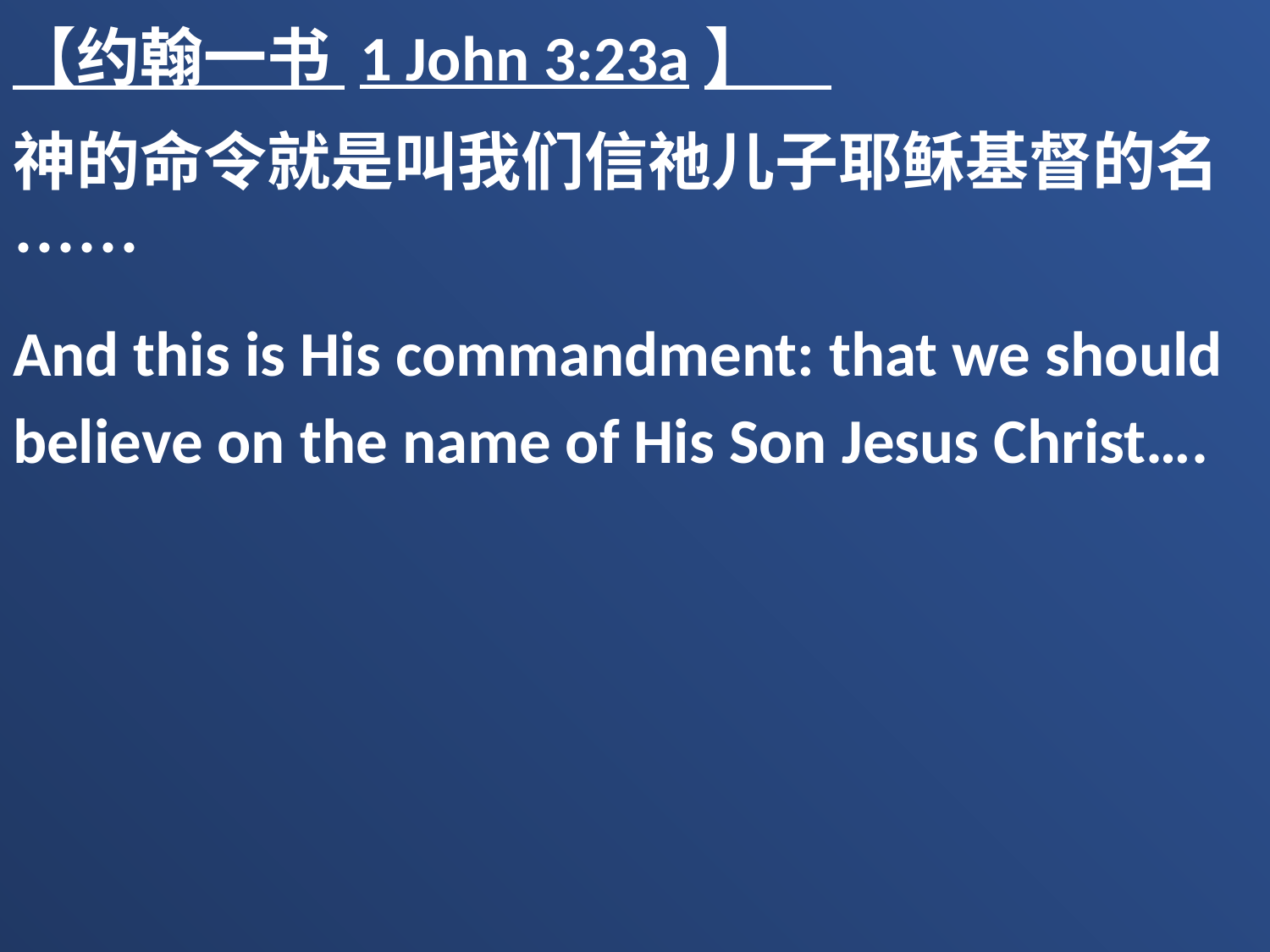

【约翰一书 1 John 3:23a】
神的命令就是叫我们信祂儿子耶稣基督的名……
And this is His commandment: that we should believe on the name of His Son Jesus Christ….